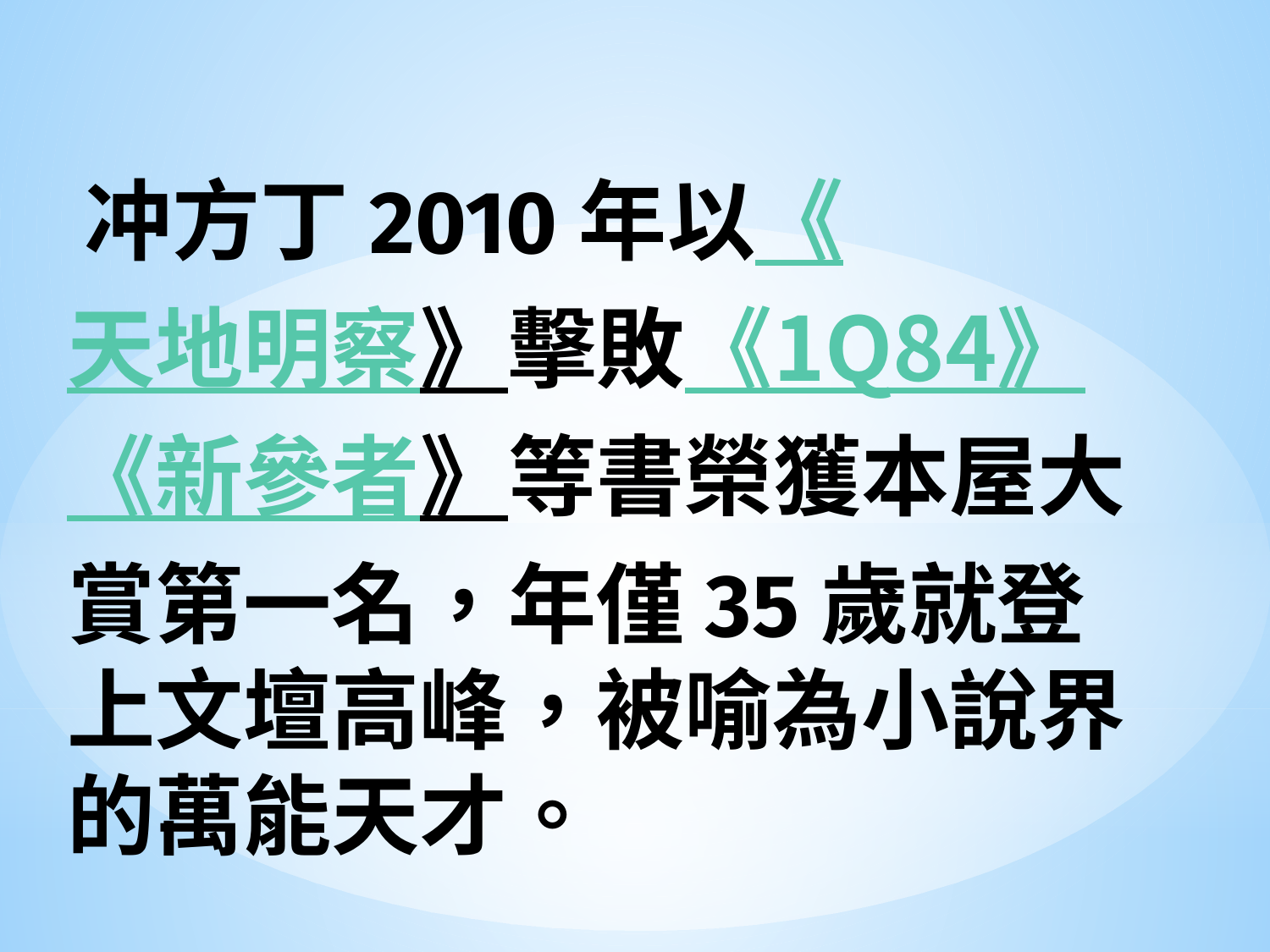

# 冲方丁2010年以《天地明察》擊敗《1Q84》《新參者》等書榮獲本屋大賞第一名，年僅35歲就登上文壇高峰，被喻為小說界的萬能天才。